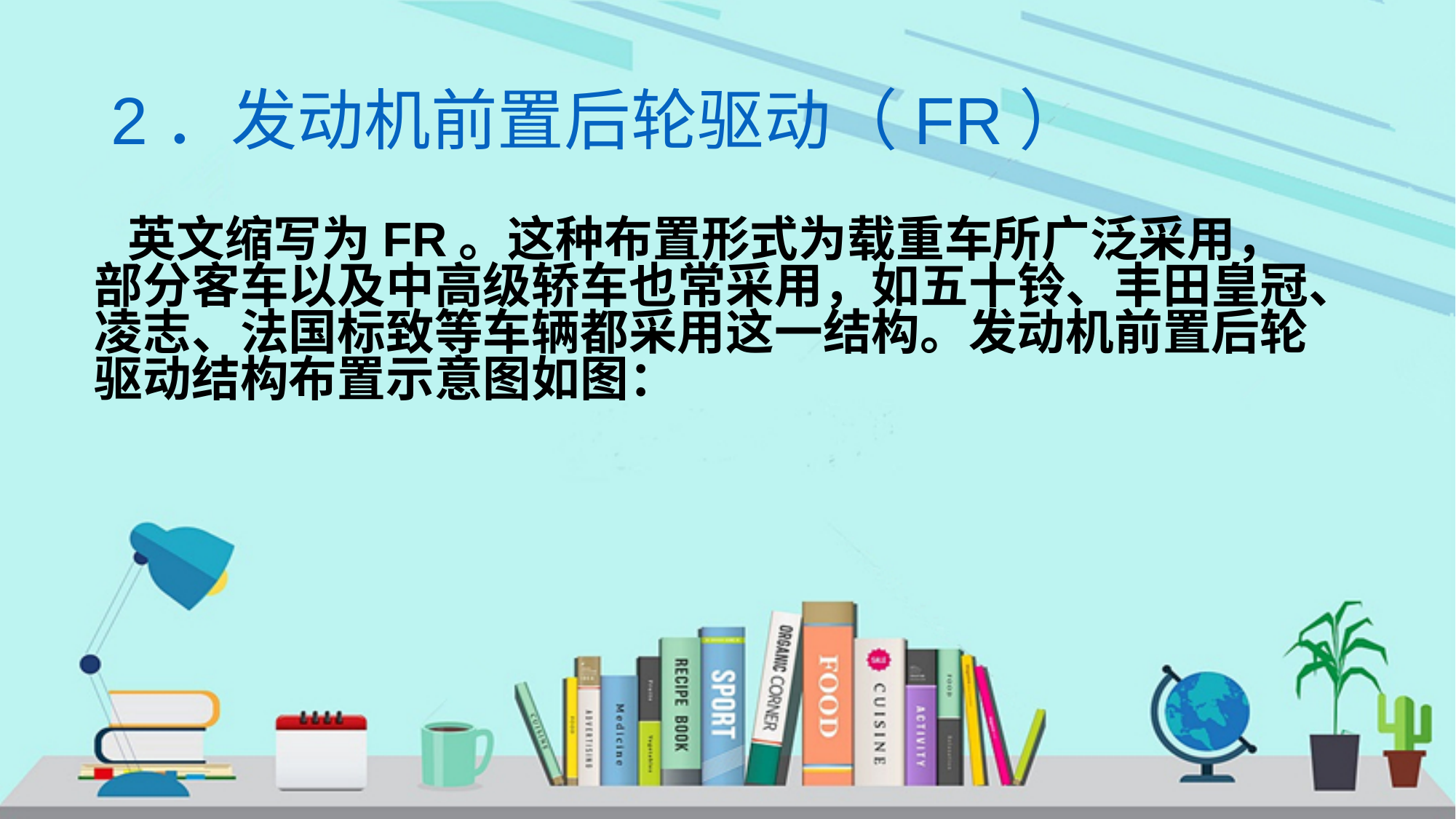

# 2．发动机前置后轮驱动（FR）
  英文缩写为FR。这种布置形式为载重车所广泛采用，部分客车以及中高级轿车也常采用，如五十铃、丰田皇冠、凌志、法国标致等车辆都采用这一结构。发动机前置后轮驱动结构布置示意图如图：